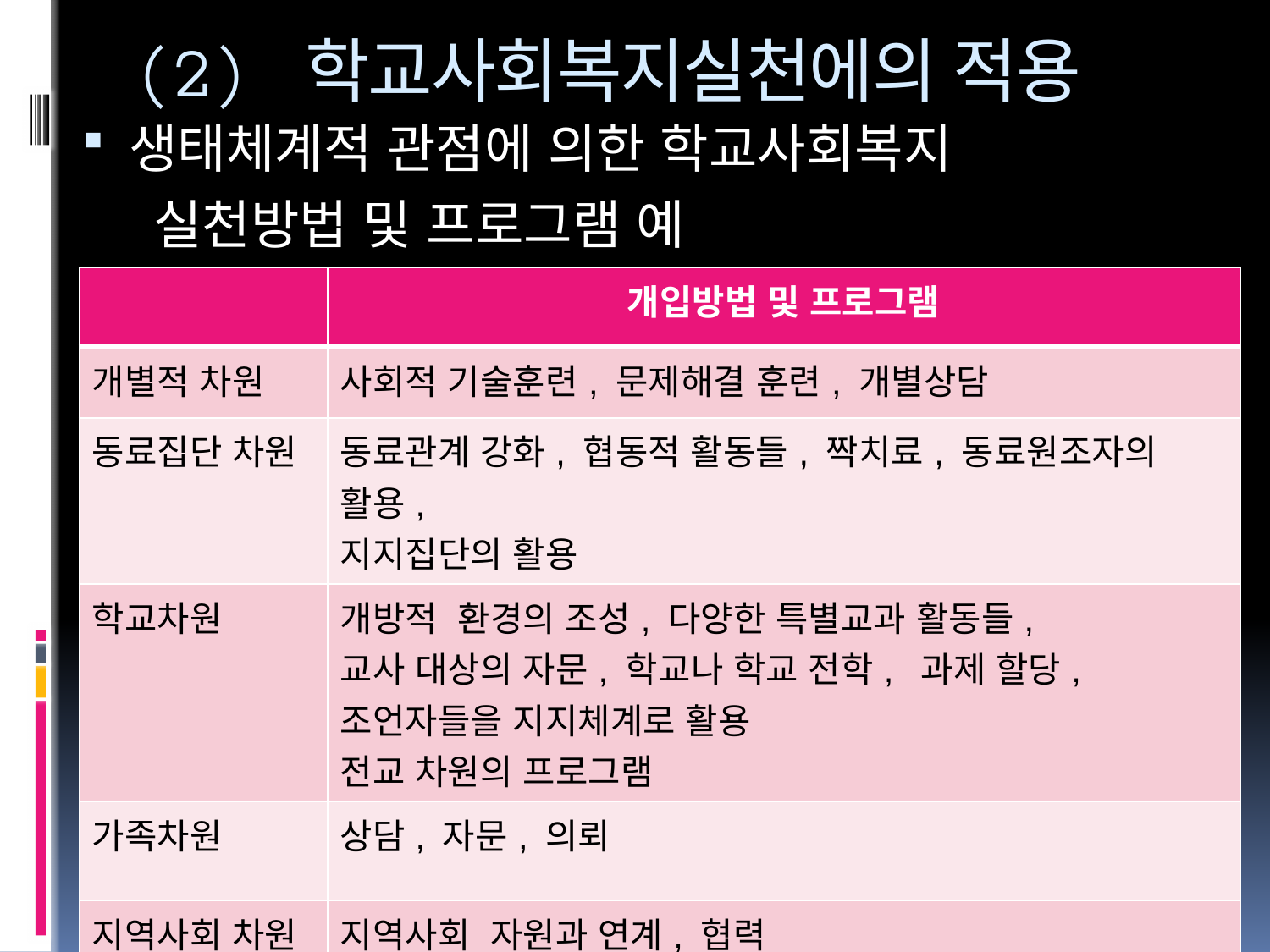

# (2) 학교사회복지실천에의 적용
생태체계적 관점에 의한 학교사회복지
    실천방법 및 프로그램 예

|  | 개입방법 및 프로그램 |
| --- | --- |
| 개별적 차원 | 사회적 기술훈련, 문제해결 훈련, 개별상담 |
| 동료집단 차원 | 동료관계 강화, 협동적 활동들, 짝치료, 동료원조자의 활용, 지지집단의 활용 |
| 학교차원 | 개방적 환경의 조성, 다양한 특별교과 활동들, 교사 대상의 자문, 학교나 학교 전학, 과제 할당, 조언자들을 지지체계로 활용 전교 차원의 프로그램 |
| 가족차원 | 상담, 자문, 의뢰 |
| 지역사회 차원 | 지역사회 자원과 연계, 협력 |